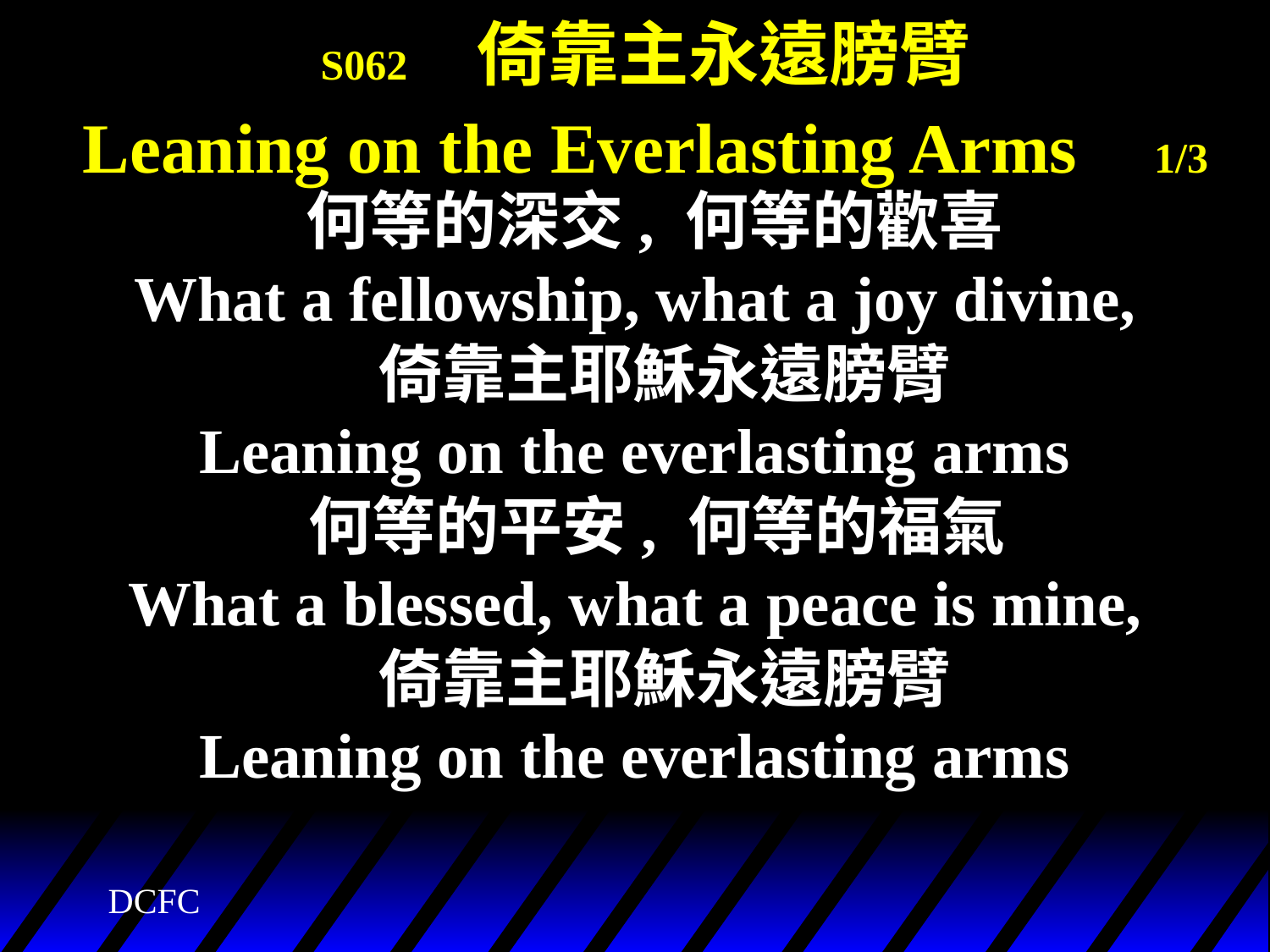

# S062    倚靠主永遠膀臂 Leaning on the Everlasting Arms    1/3
  何等的深交, 何等的歡喜
What a fellowship, what a joy divine,
   倚靠主耶穌永遠膀臂
Leaning on the everlasting arms
  何等的平安, 何等的福氣
What a blessed, what a peace is mine,
   倚靠主耶穌永遠膀臂
Leaning on the everlasting arms

DCFC